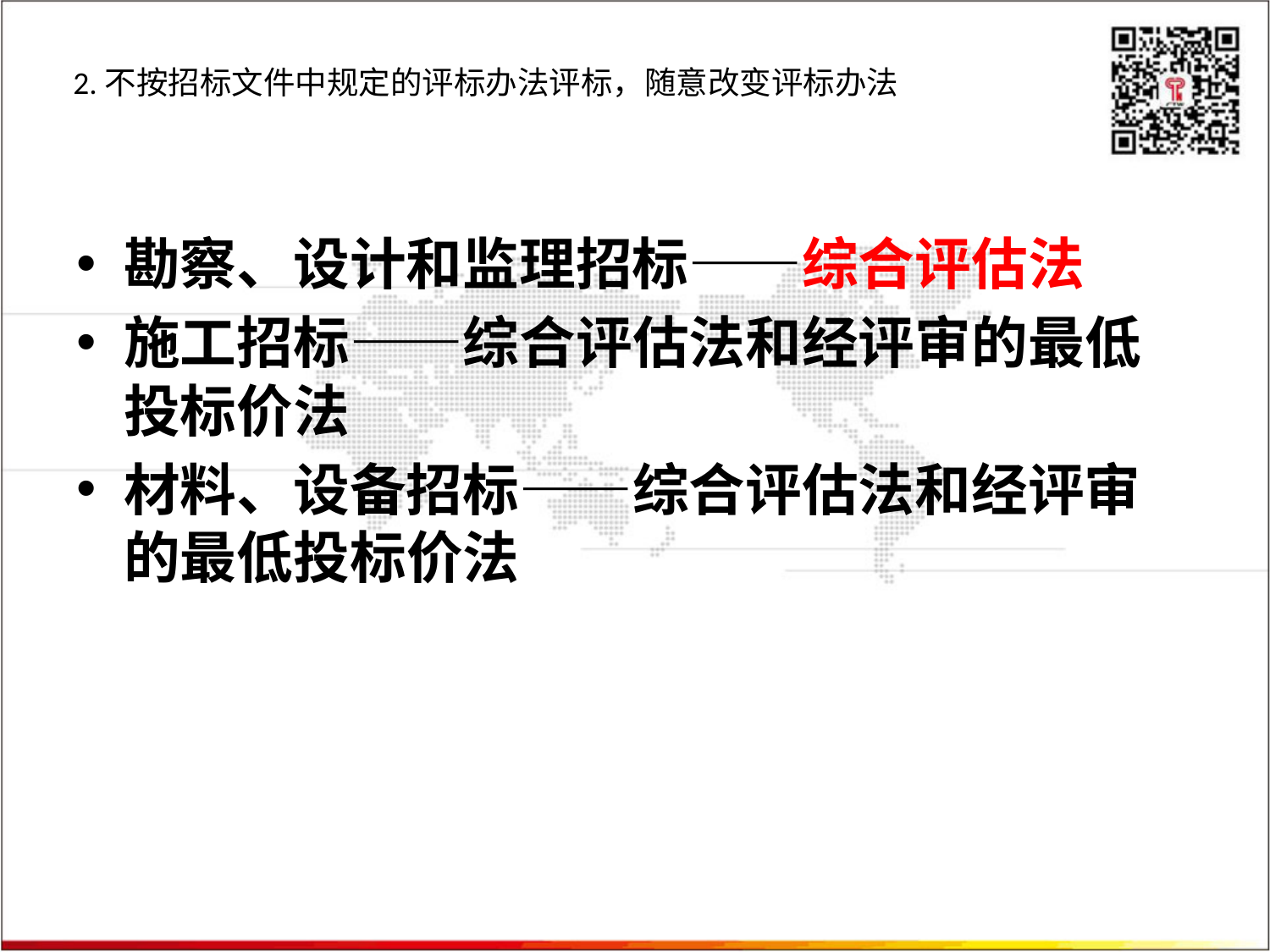

# 2.不按招标文件中规定的评标办法评标，随意改变评标办法
勘察、设计和监理招标——综合评估法
施工招标——综合评估法和经评审的最低投标价法
材料、设备招标——综合评估法和经评审的最低投标价法